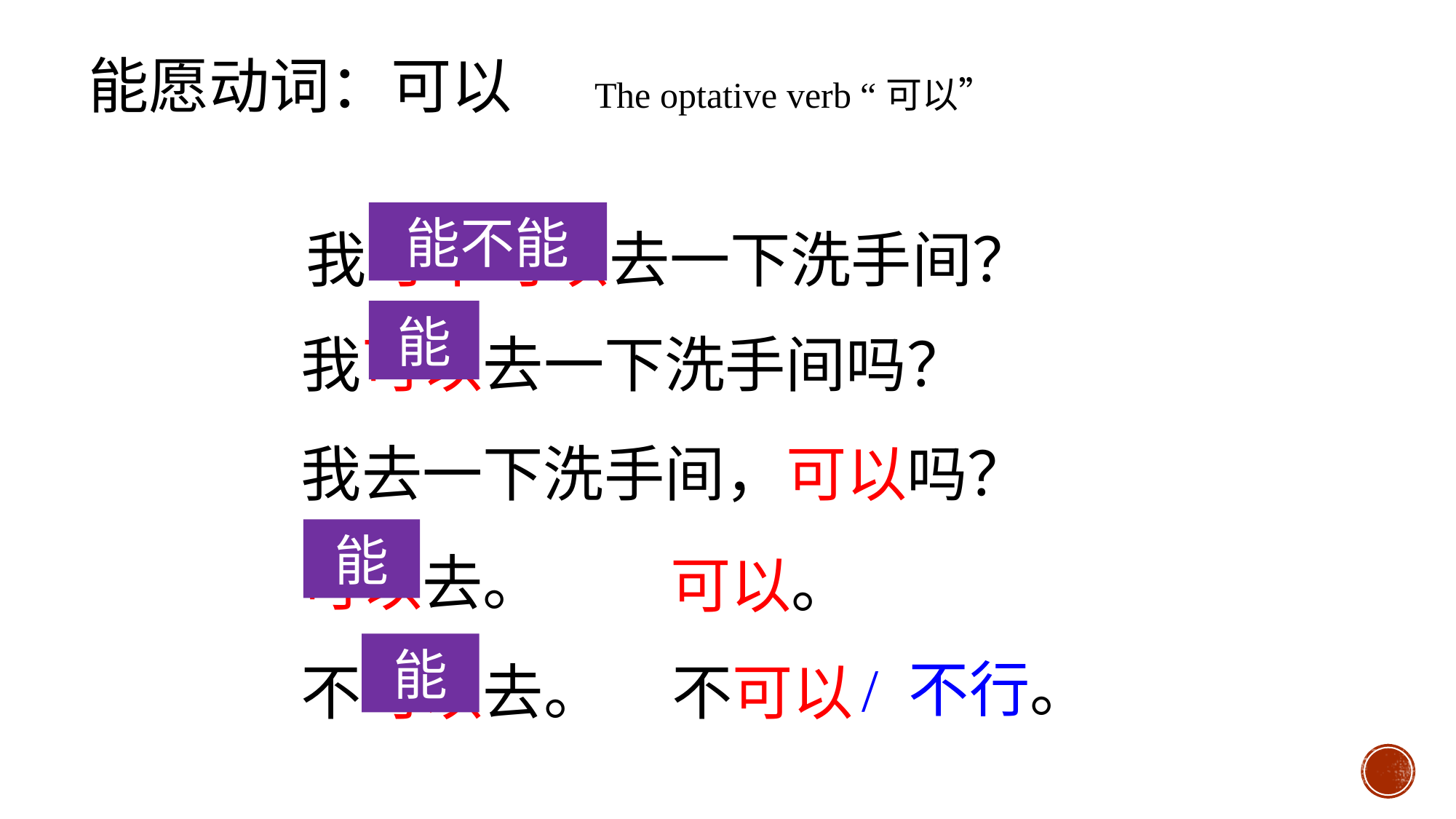

能愿动词：可以     The optative verb “可以”
我可不可以去一下洗手间？
能不能
我可以去一下洗手间吗？
我去一下洗手间，可以吗？
可以去。
不可以去。
能
可以。
能
/ 不行。
不可以。
能